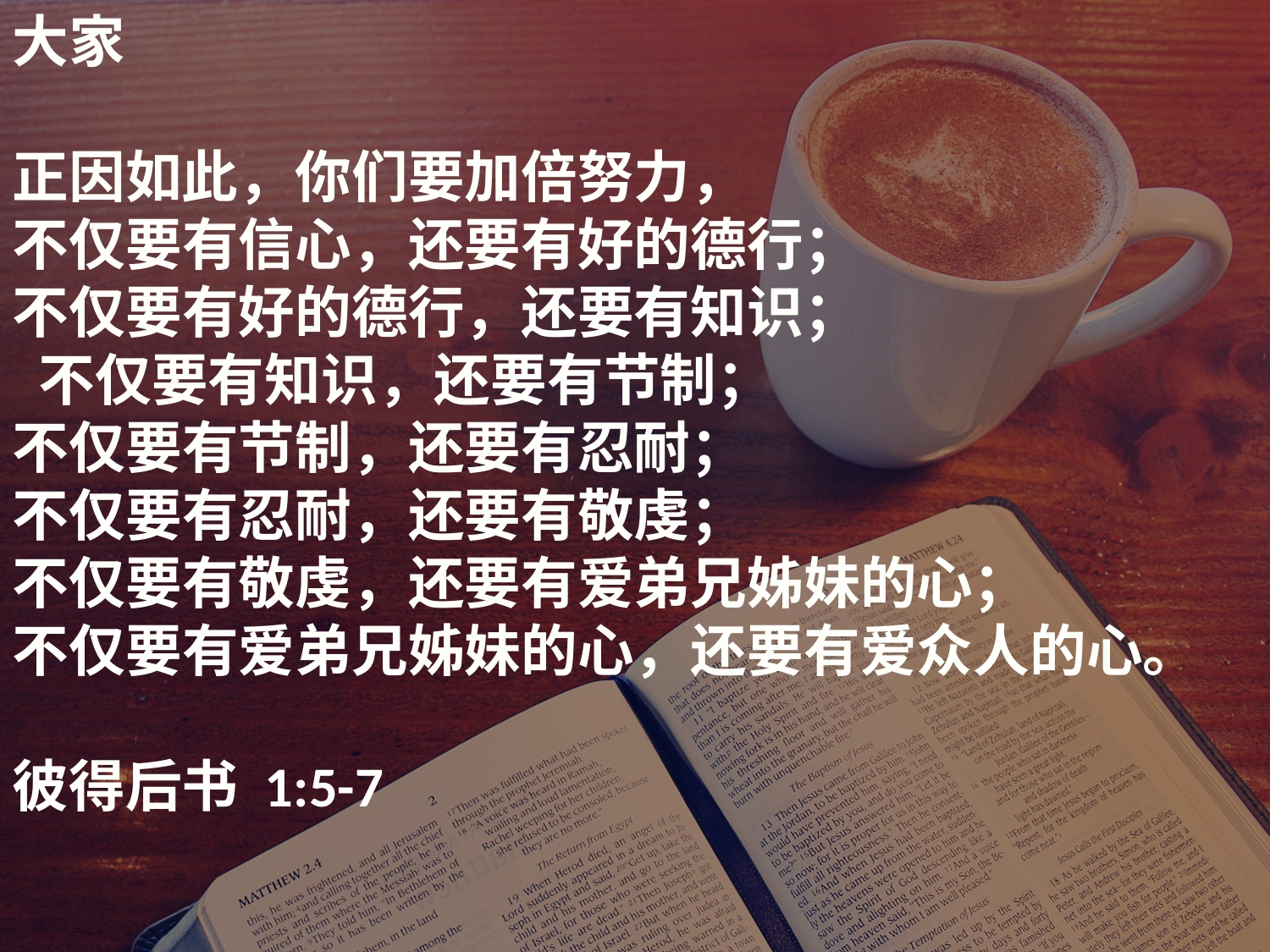

大家

正因如此，你们要加倍努力，
不仅要有信心，还要有好的德行；
不仅要有好的德行，还要有知识；
 不仅要有知识，还要有节制；
不仅要有节制，还要有忍耐；
不仅要有忍耐，还要有敬虔；
不仅要有敬虔，还要有爱弟兄姊妹的心；
不仅要有爱弟兄姊妹的心，还要有爱众人的心。

彼得后书 1:5-7